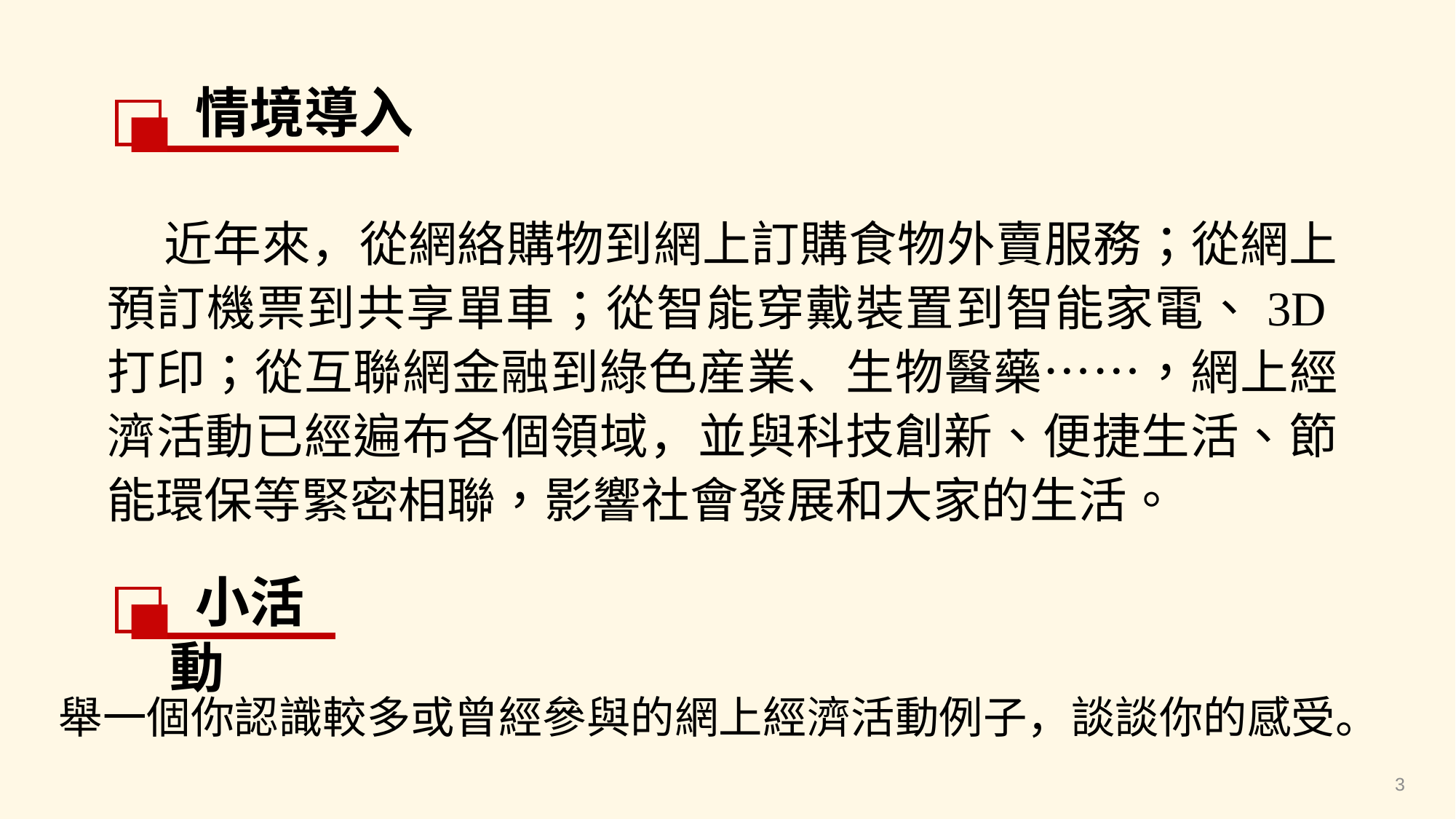

情境導入

    近年來，從網絡購物到網上訂購食物外賣服務；從網上預訂機票到共享單車；從智能穿戴裝置到智能家電、3D打印；從互聯網金融到綠色産業、生物醫藥……，網上經濟活動已經遍布各個領域，並與科技創新、便捷生活、節能環保等緊密相聯，影響社會發展和大家的生活。
 小活動

    舉一個你認識較多或曾經參與的網上經濟活動例子，談談你的感受。